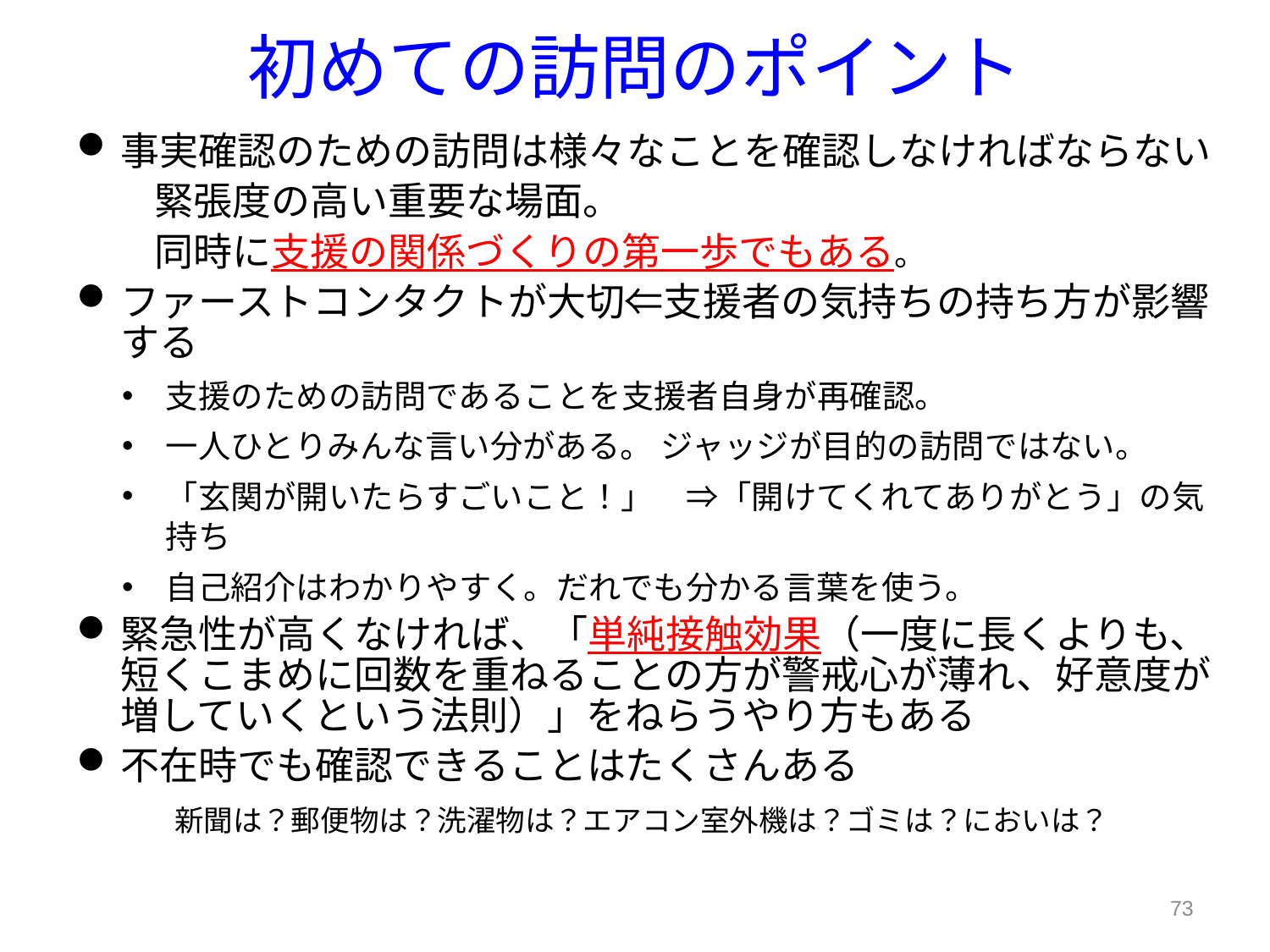

# 初めての訪問のポイント
事実確認のための訪問は様々なことを確認しなければならない
　　緊張度の高い重要な場面。
　　同時に支援の関係づくりの第一歩でもある。
ファーストコンタクトが大切⇐支援者の気持ちの持ち方が影響する
支援のための訪問であることを支援者自身が再確認。
一人ひとりみんな言い分がある。 ジャッジが目的の訪問ではない。
「玄関が開いたらすごいこと！」　⇒「開けてくれてありがとう」の気持ち
自己紹介はわかりやすく。だれでも分かる言葉を使う。
緊急性が高くなければ、「単純接触効果（一度に長くよりも、短くこまめに回数を重ねることの方が警戒心が薄れ、好意度が増していくという法則）」をねらうやり方もある
不在時でも確認できることはたくさんある
　　　新聞は？郵便物は？洗濯物は？エアコン室外機は？ゴミは？においは？
73